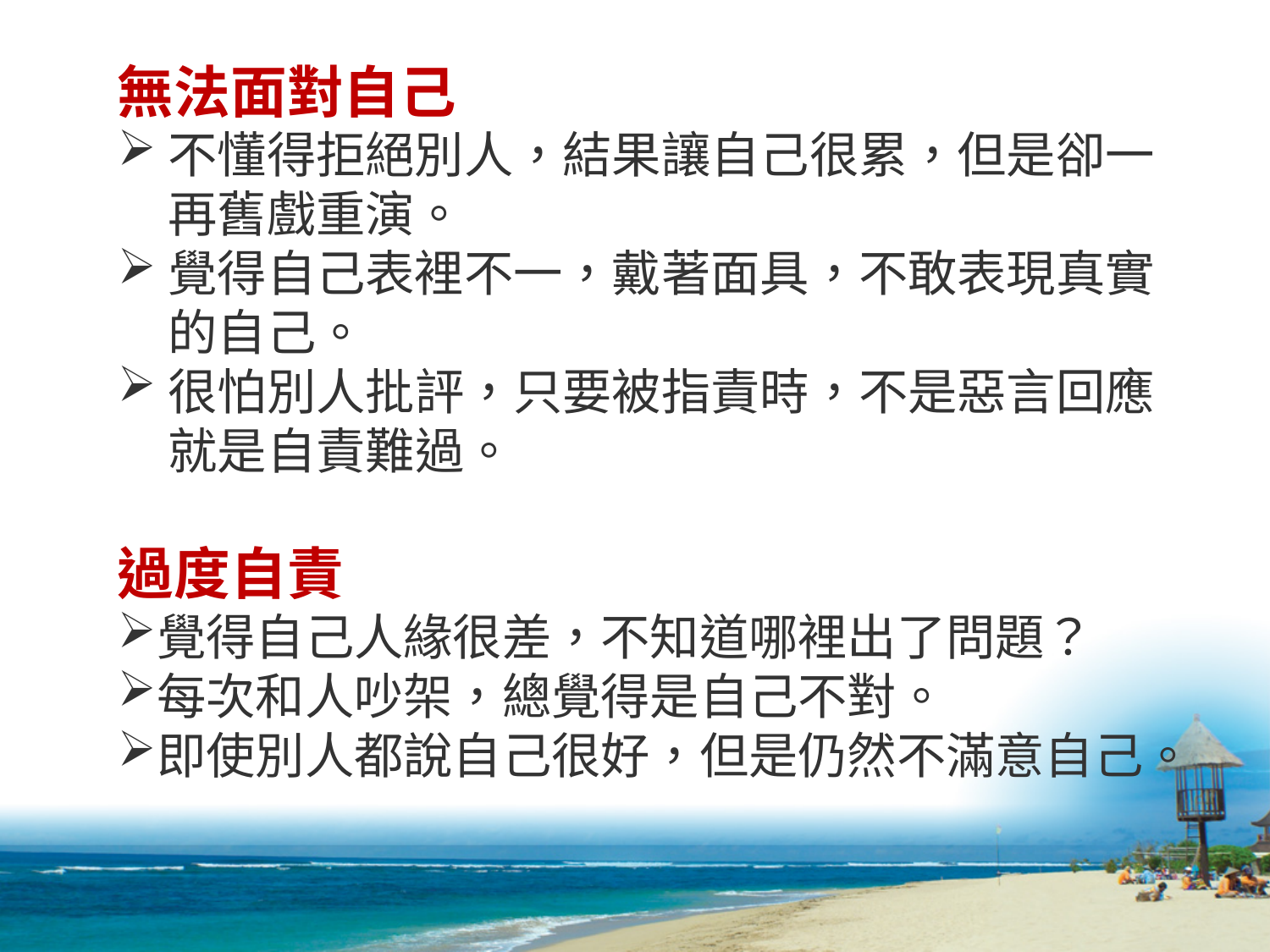

無法面對自己
不懂得拒絕別人，結果讓自己很累，但是卻一再舊戲重演。
覺得自己表裡不一，戴著面具，不敢表現真實的自己。
很怕別人批評，只要被指責時，不是惡言回應就是自責難過。

過度自責
覺得自己人緣很差，不知道哪裡出了問題？
每次和人吵架，總覺得是自己不對。
即使別人都說自己很好，但是仍然不滿意自己。